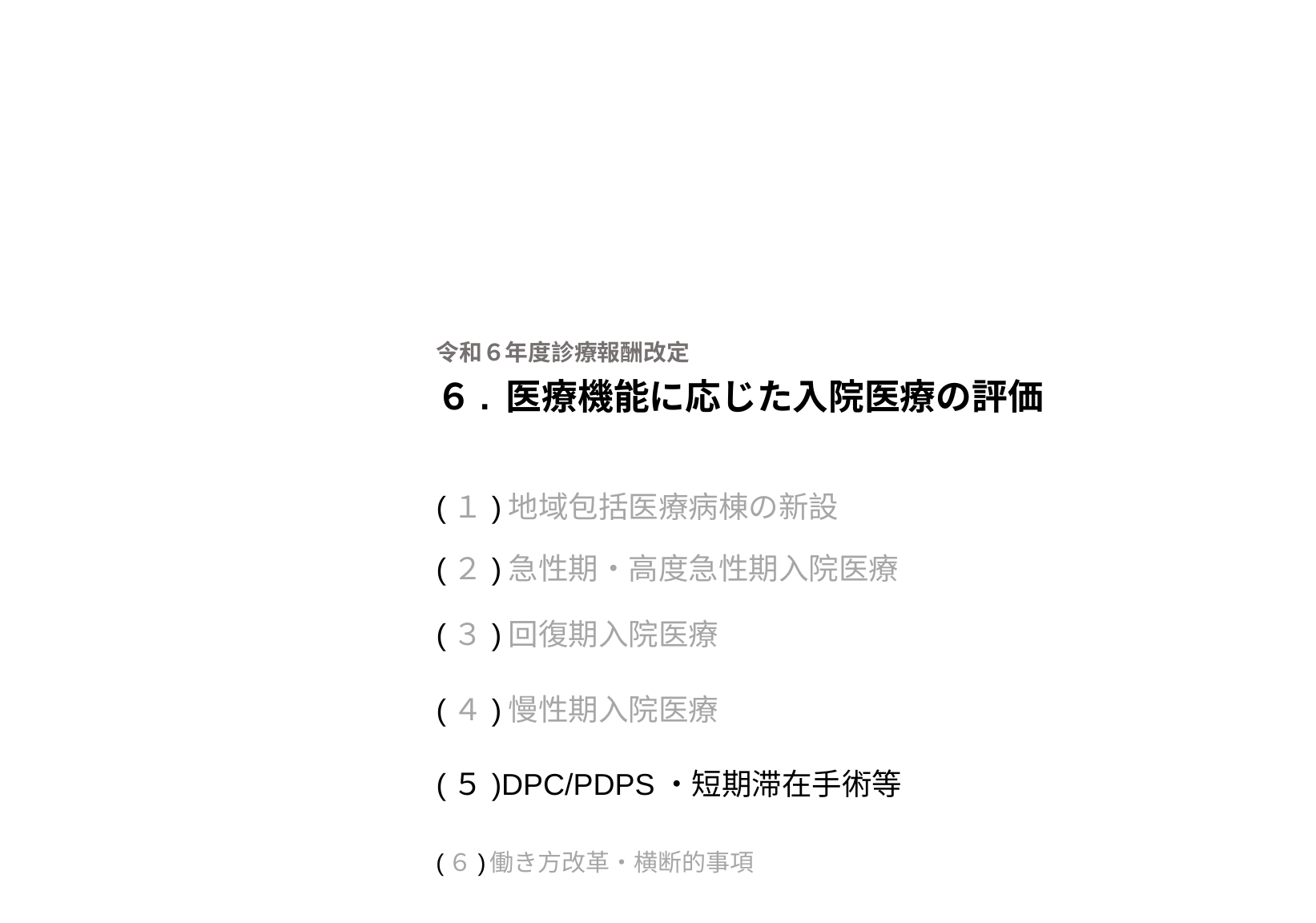

令和６年度診療報酬改定
６. 医療機能に応じた入院医療の評価
(１)地域包括医療病棟の新設
(２)急性期・高度急性期入院医療
(３)回復期入院医療
(４)慢性期入院医療
(５)DPC/PDPS・短期滞在手術等
(６)働き方改革・横断的事項